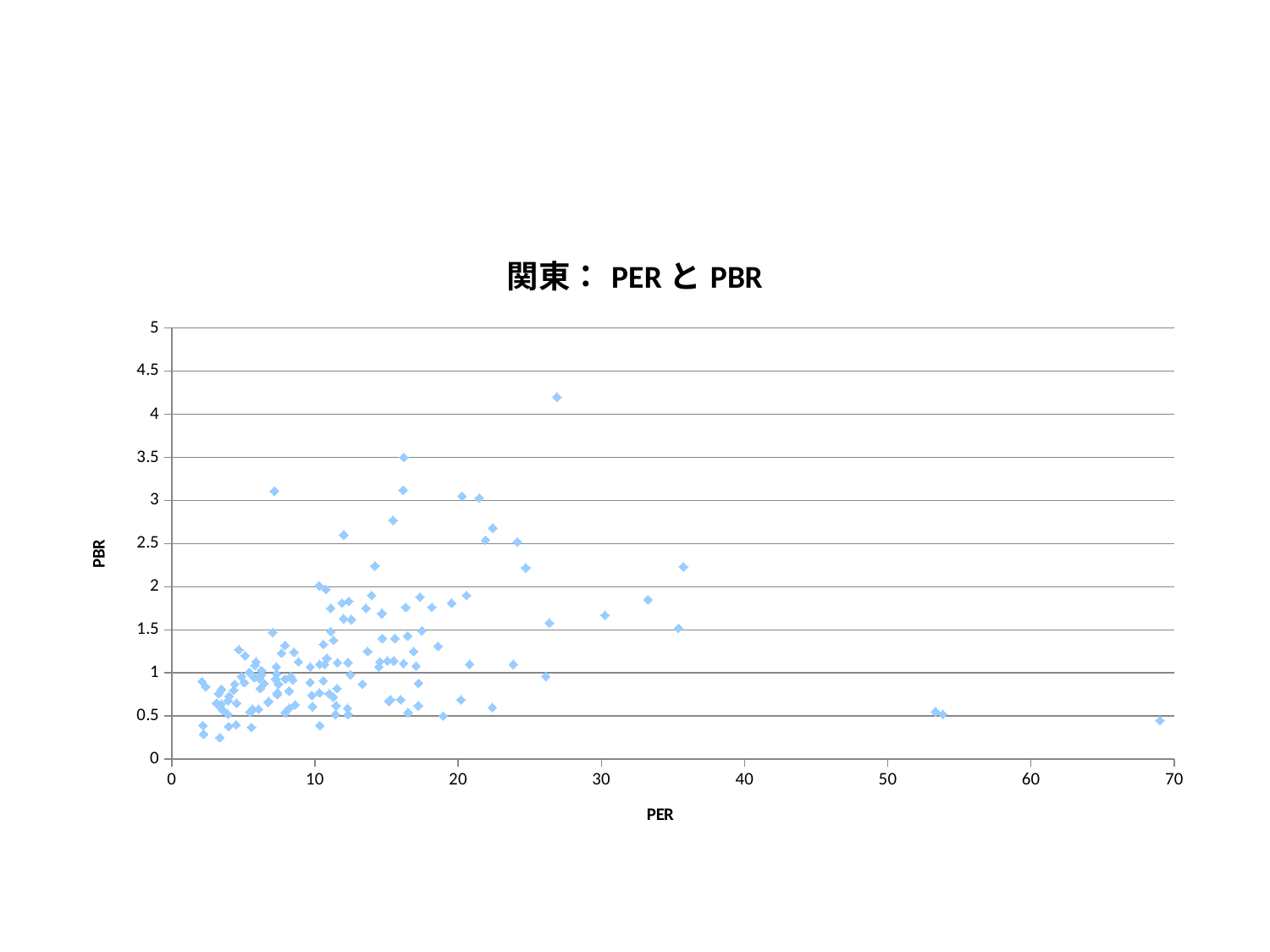

#

### Chart: 関東：PERとPBR

| Category | PBR |
|---|---|